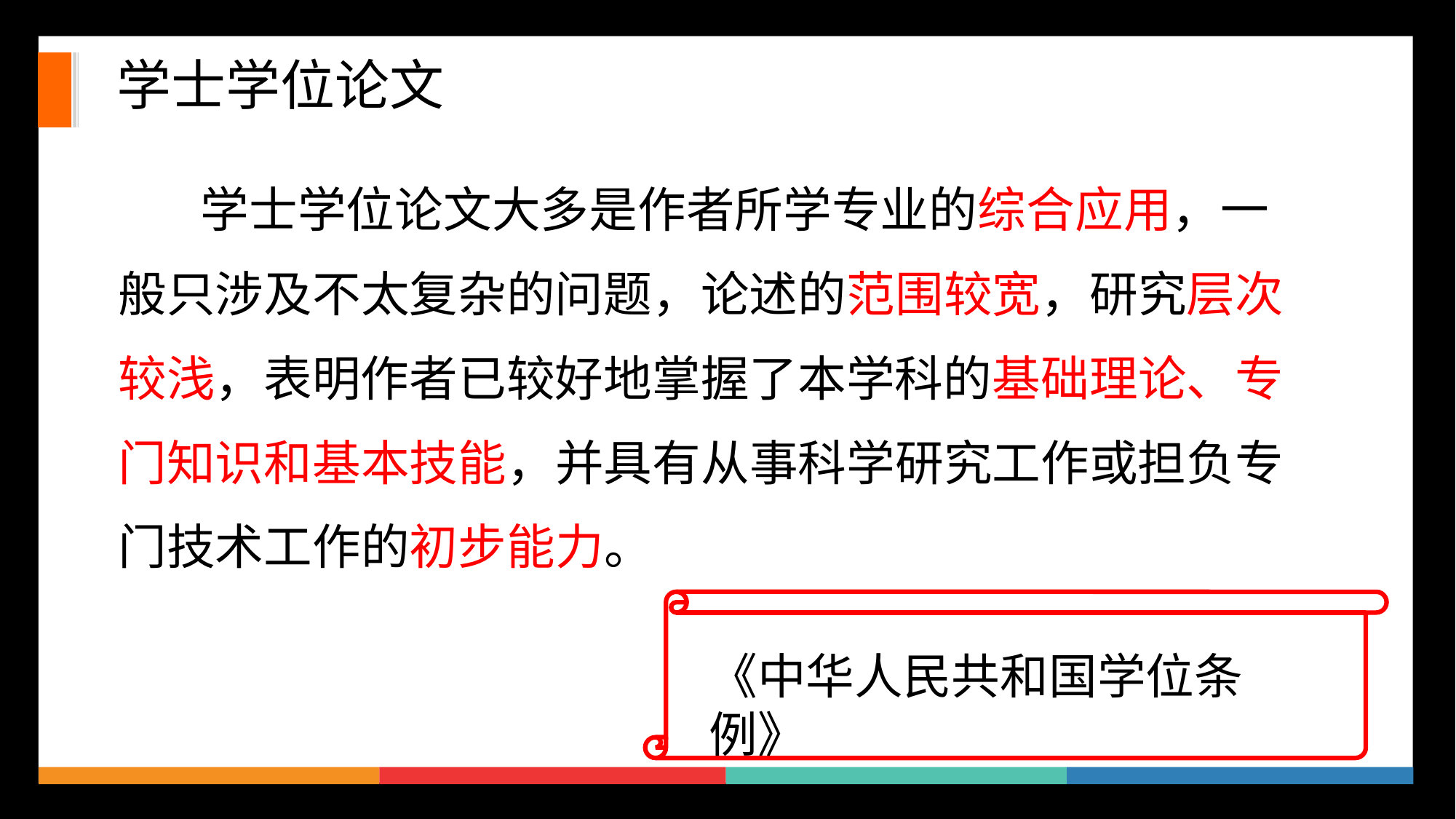

# 学士学位论文
         学士学位论文大多是作者所学专业的综合应用，一般只涉及不太复杂的问题，论述的范围较宽，研究层次较浅，表明作者已较好地掌握了本学科的基础理论、专门知识和基本技能，并具有从事科学研究工作或担负专门技术工作的初步能力。

《中华人民共和国学位条例》